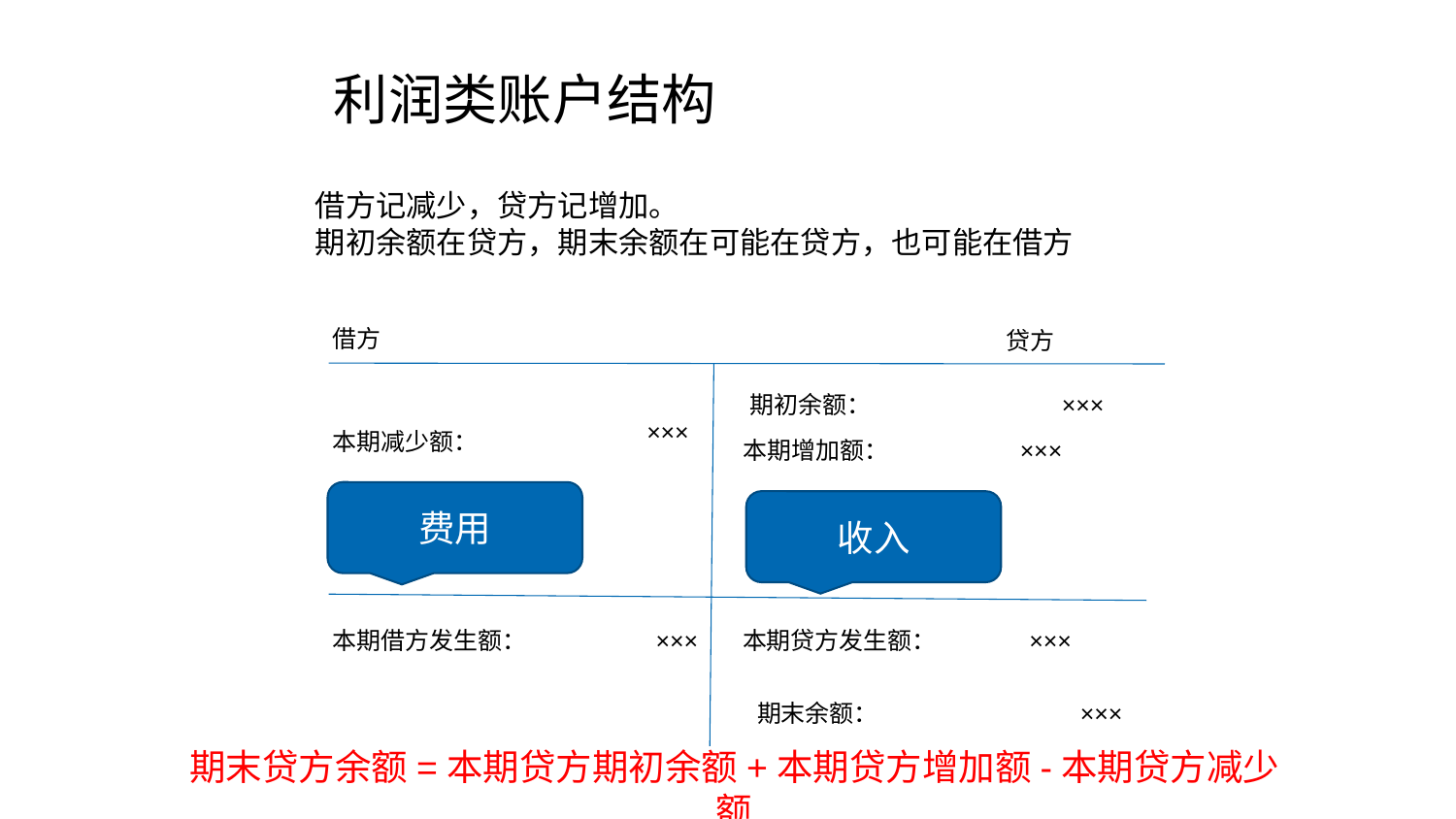

# 利润类账户结构
借方记减少，贷方记增加。
期初余额在贷方，期末余额在可能在贷方，也可能在借方
借方
贷方
期初余额：
×××
×××
本期减少额：
本期增加额：
×××
费用
收入
本期借方发生额：
本期贷方发生额：
×××
×××
期末余额：
×××
期末贷方余额=本期贷方期初余额+本期贷方增加额-本期贷方减少额